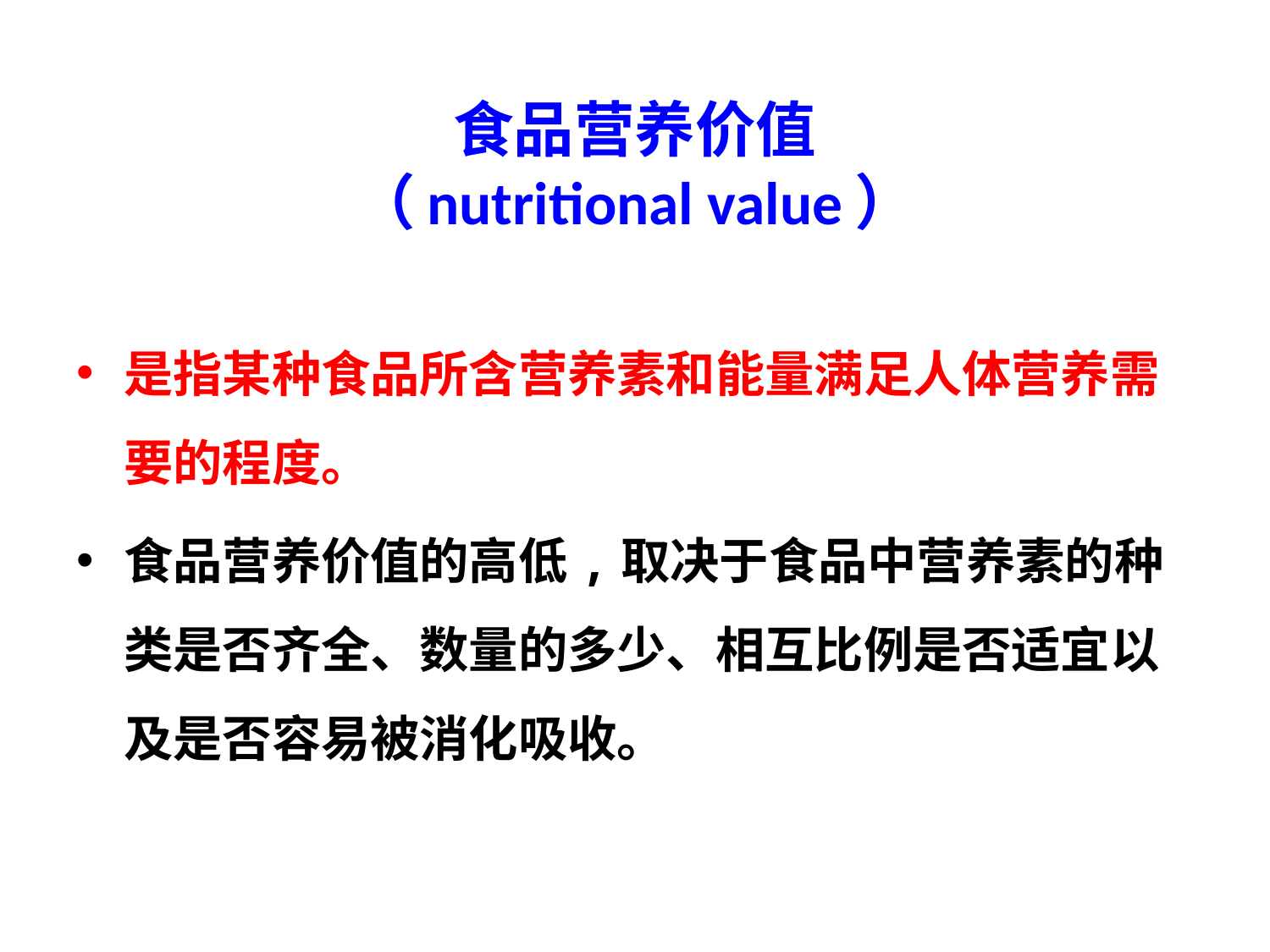

# 食品营养价值 （nutritional value）
是指某种食品所含营养素和能量满足人体营养需要的程度。
食品营养价值的高低,取决于食品中营养素的种类是否齐全、数量的多少、相互比例是否适宜以及是否容易被消化吸收。